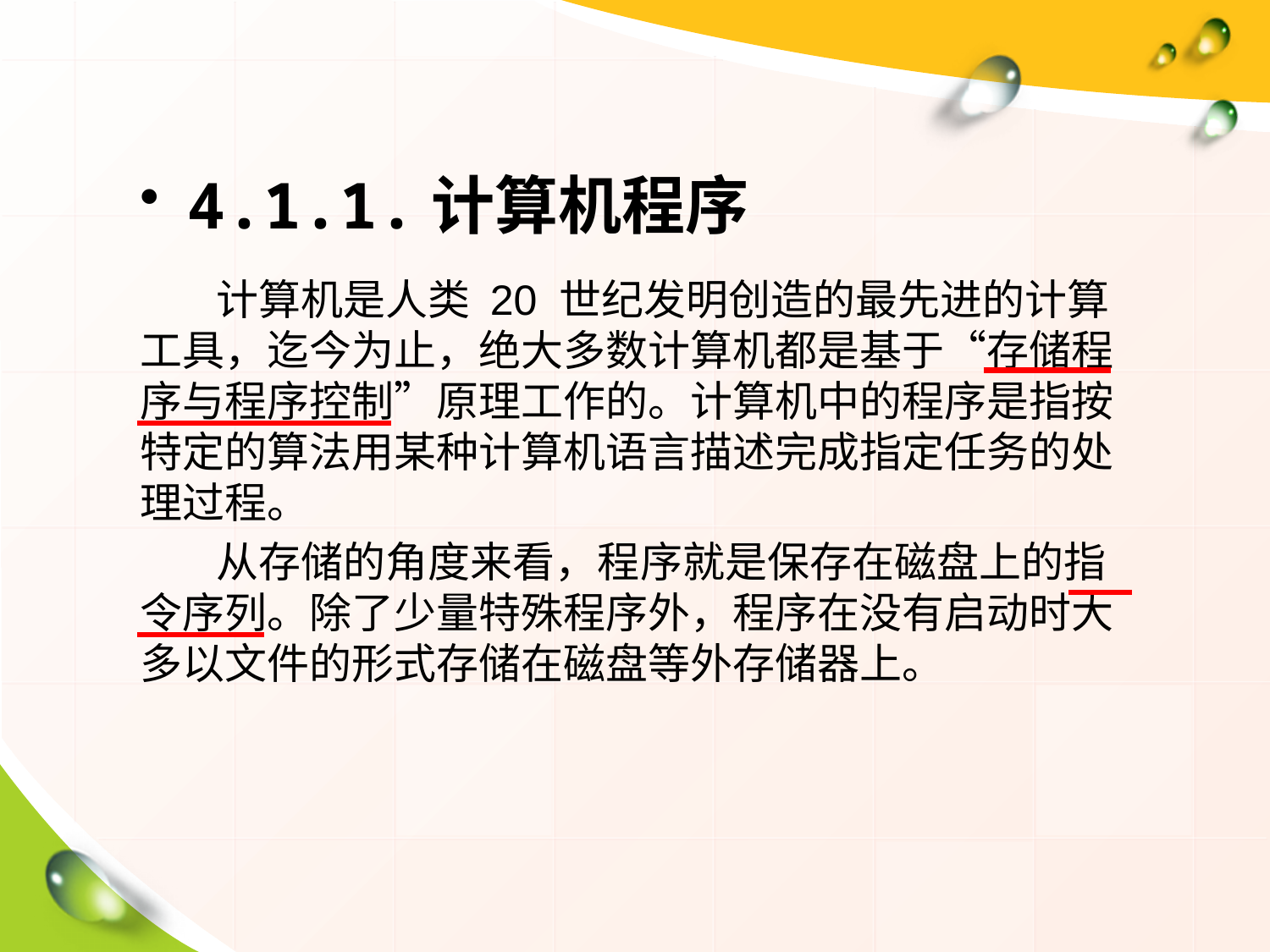

4.1.1.计算机程序
       计算机是人类 20 世纪发明创造的最先进的计算工具，迄今为止，绝大多数计算机都是基于“存储程序与程序控制”原理工作的。计算机中的程序是指按特定的算法用某种计算机语言描述完成指定任务的处理过程。
       从存储的角度来看，程序就是保存在磁盘上的指令序列。除了少量特殊程序外，程序在没有启动时大多以文件的形式存储在磁盘等外存储器上。